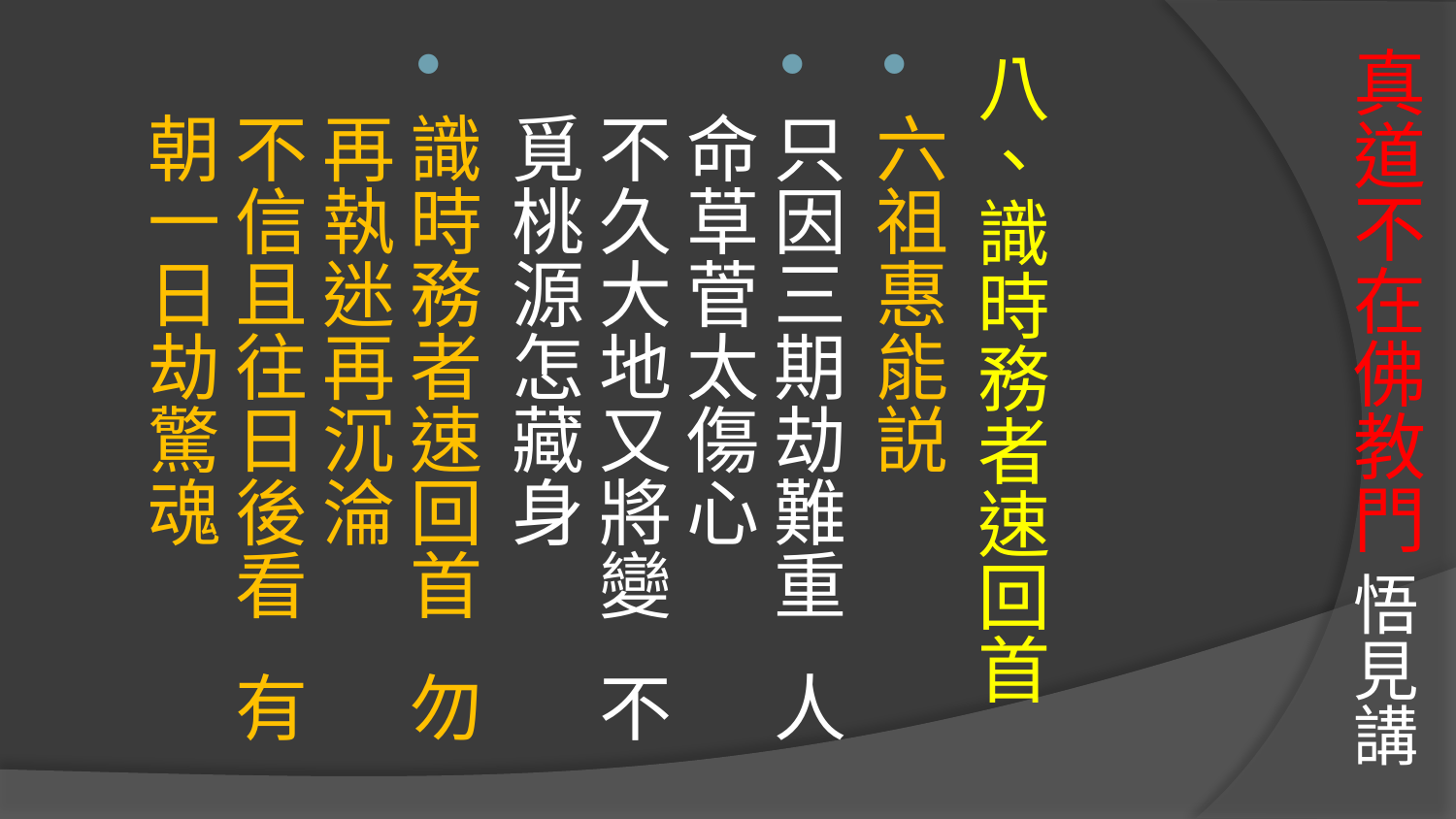

# 真道不在佛教門 悟見講
八、識時務者速回首
六祖惠能説
只因三期劫難重   人命草菅太傷心
不久大地又將變   不覓桃源怎藏身
識時務者速回首   勿再執迷再沉淪 
不信且往日後看   有朝一日劫驚魂